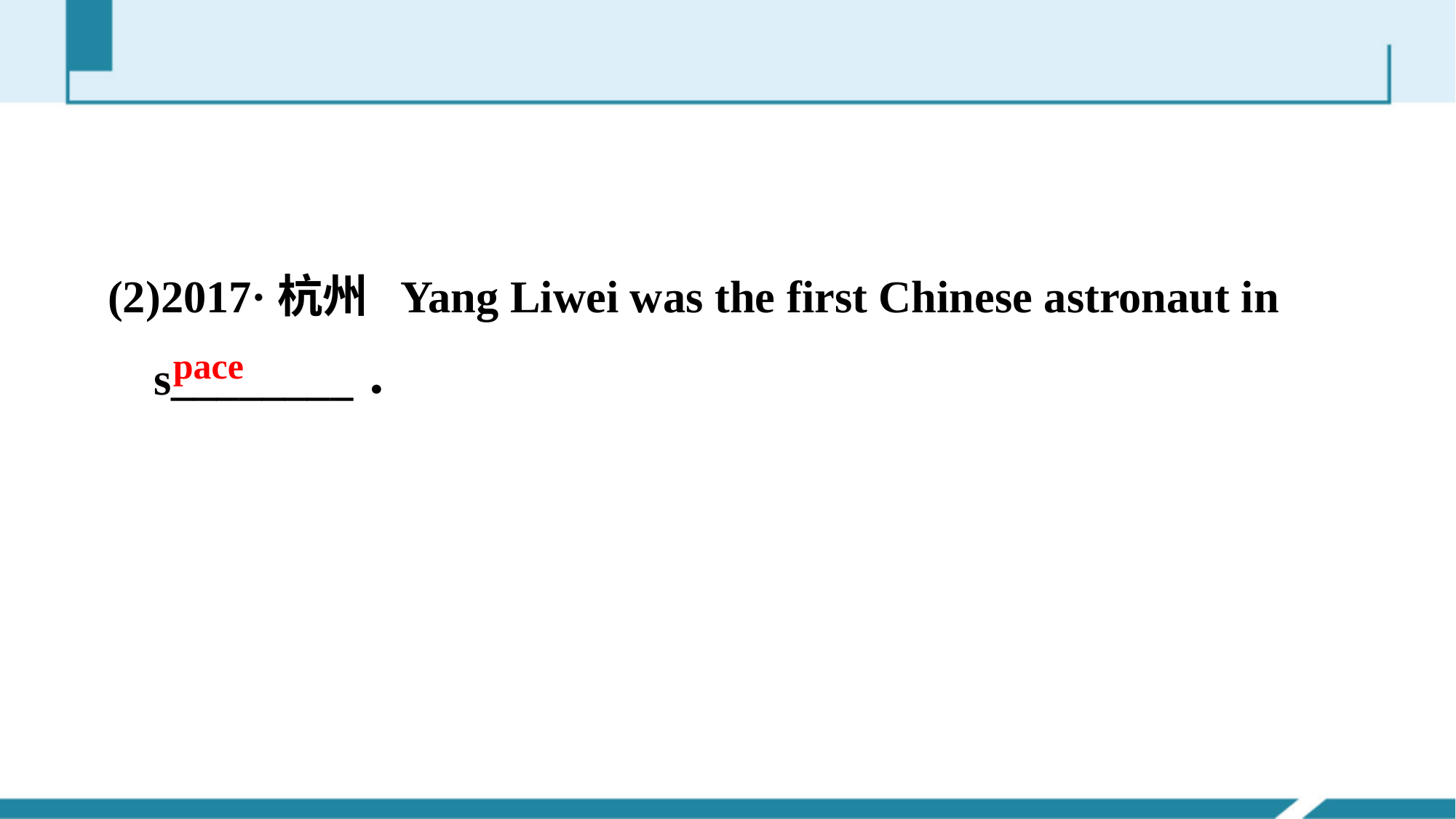

(2)2017·杭州  Yang Liwei was the first Chinese astronaut in
    s________．
pace